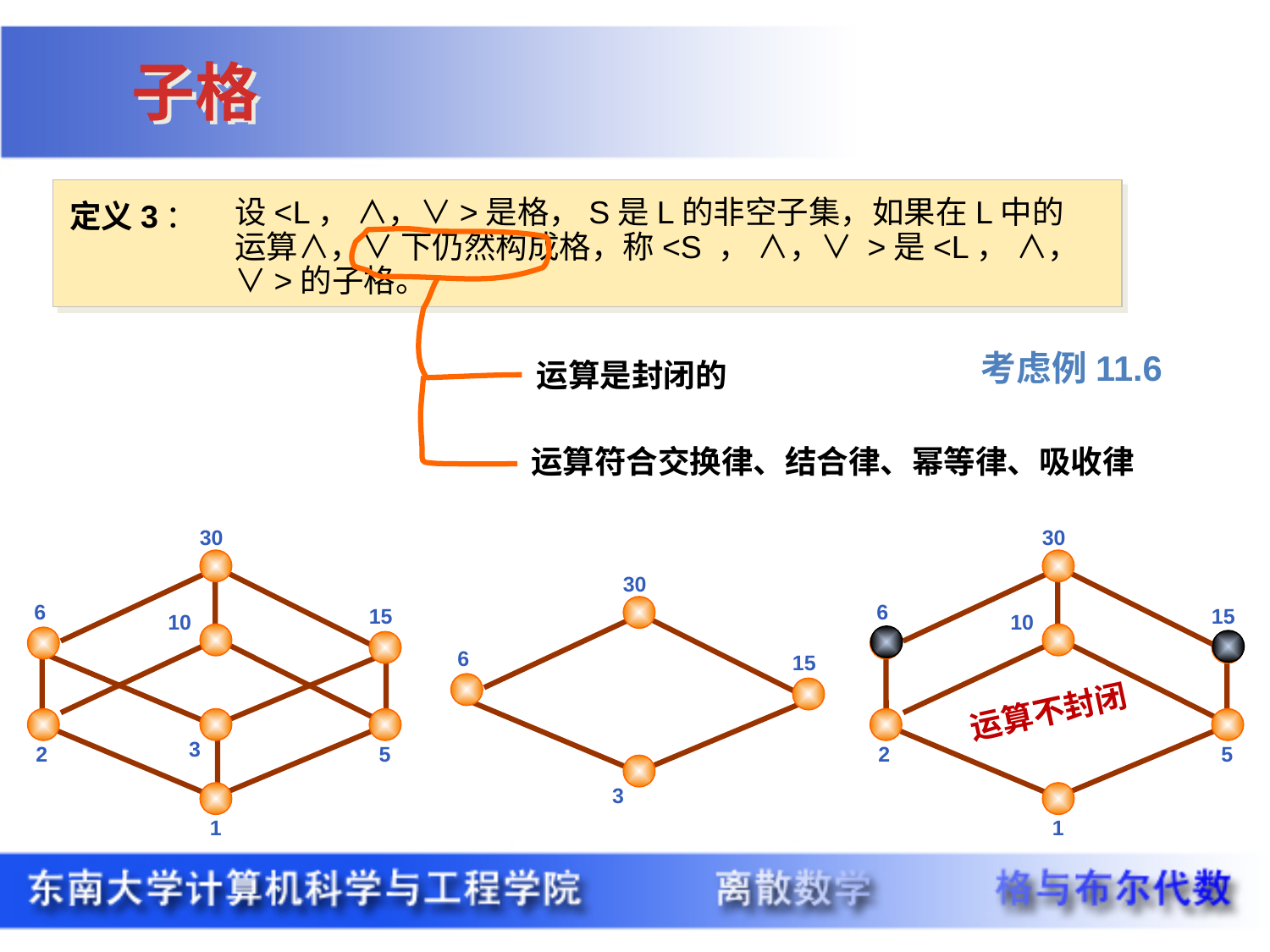

子格

定义3：
设<L， ∧，∨>是格，S是L的非空子集，如果在L中的运算∧，∨ 下仍然构成格，称<S ， ∧，∨ >是<L， ∧，∨>的子格。

运算是封闭的

运算符合交换律、结合律、幂等律、吸收律
考虑例11.6
30

6
15
10

3

2
5

1
30

6
15
10

2
5

1
30

6
15

3

运算不封闭